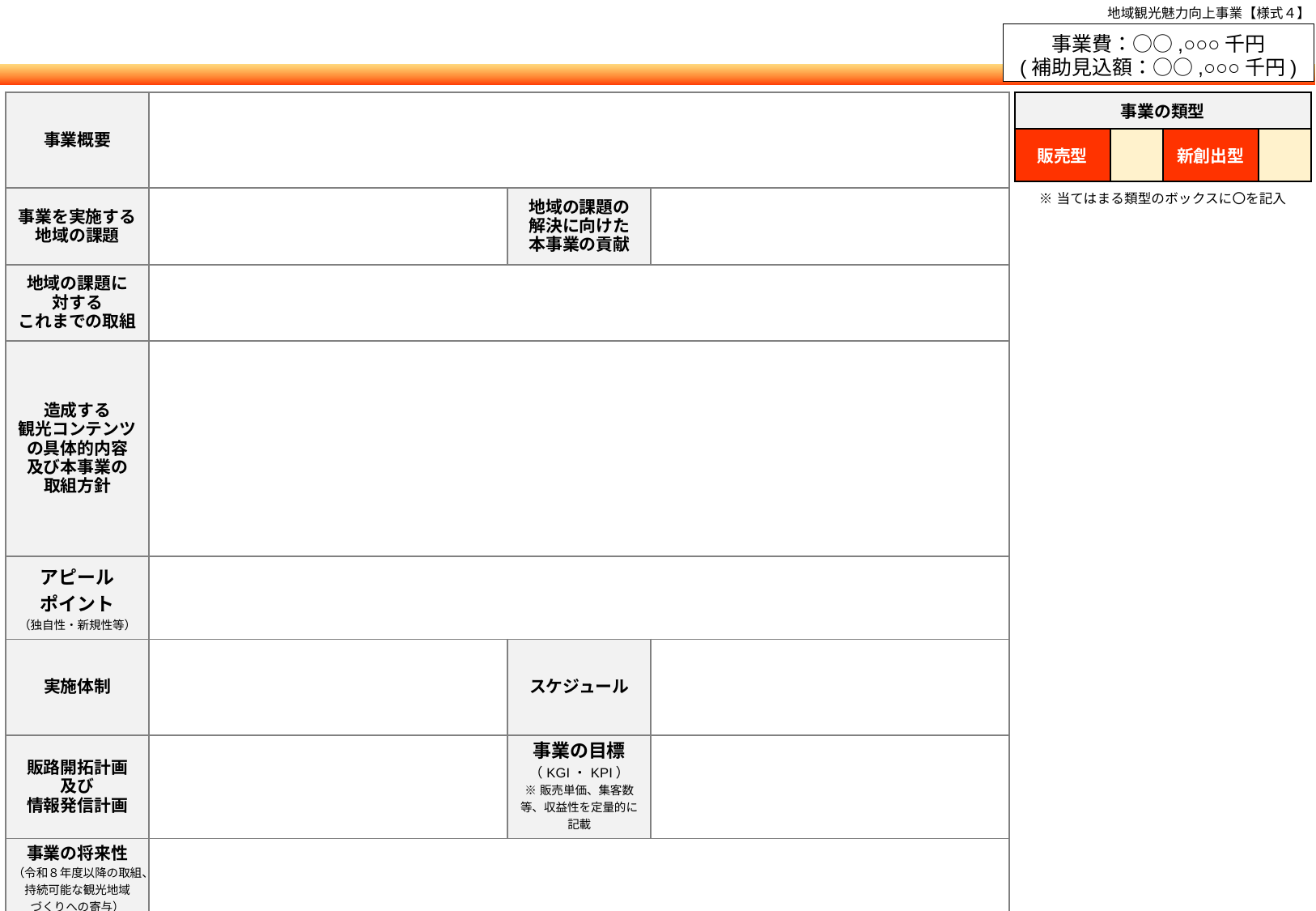

#
事業費：○○,○○○千円
(補助見込額：○○,○○○千円)

| 事業概要 |  |  |  |
| --- | --- | --- | --- |
| 事業を実施する地域の課題 |  | 地域の課題の 解決に向けた 本事業の貢献 |  |
| 地域の課題に 対する これまでの取組 |  |  |  |
| 造成する 観光コンテンツの具体的内容 及び本事業の 取組方針 |  |  |  |
| アピール ポイント （独自性・新規性等） |  |  |  |
| 実施体制 |  | スケジュール |  |
| 販路開拓計画 及び 情報発信計画 |  | 事業の目標 （KGI・KPI） ※販売単価、集客数等、収益性を定量的に記載 |  |
| 事業の将来性 （令和８年度以降の取組、持続可能な観光地域 づくりへの寄与） |  |  |  |
| 事業の類型 |  |  |  |
| --- | --- | --- | --- |
| 販売型 |  | 新創出型 |  |
| ※当てはまる類型のボックスに〇を記入 |  |  |  |